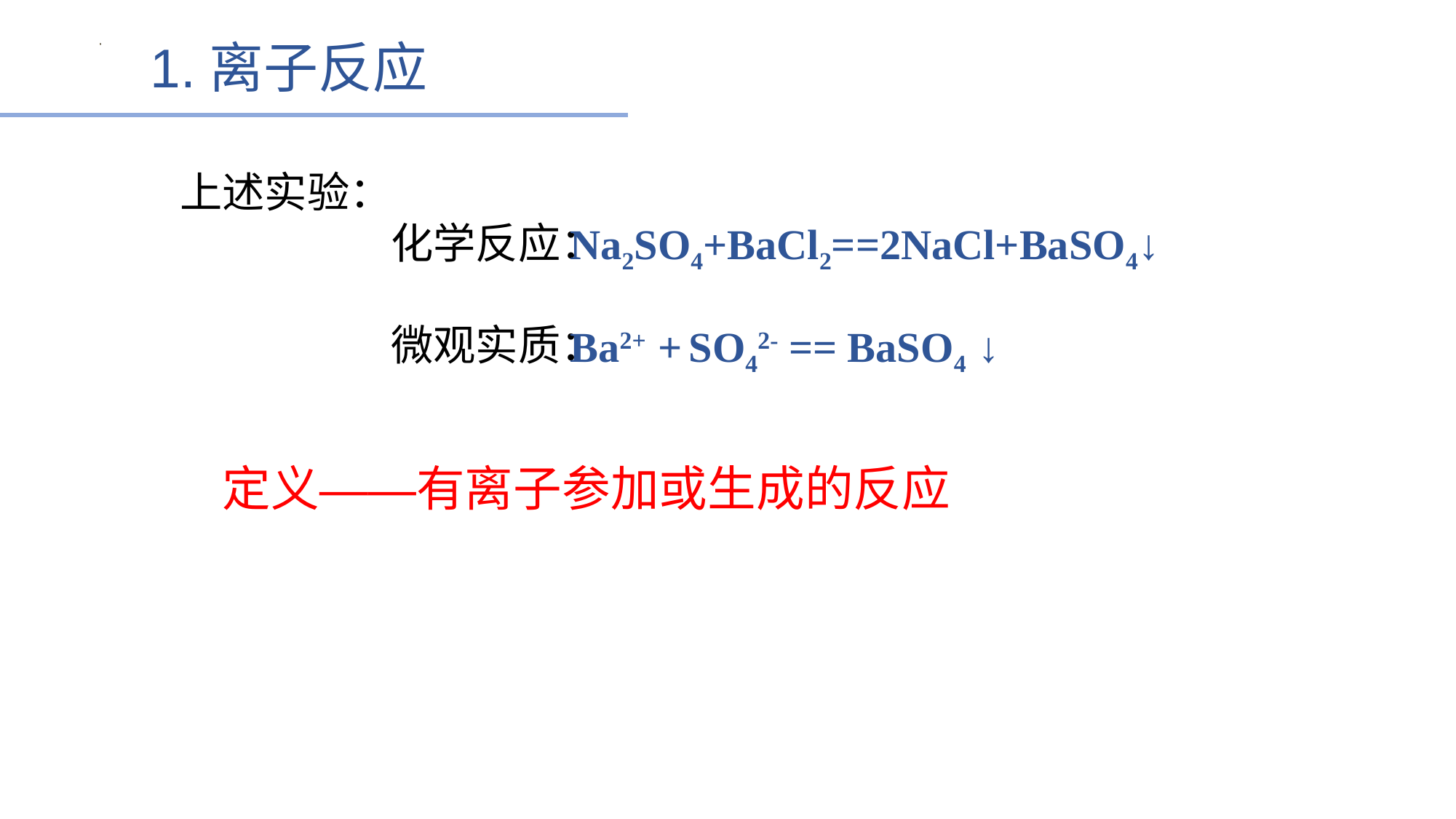

1.离子反应
上述实验：
                 化学反应：

                 微观实质：
Na2SO4+BaCl2==2NaCl+BaSO4↓
Ba2+  + SO42- == BaSO4 ↓
定义——有离子参加或生成的反应